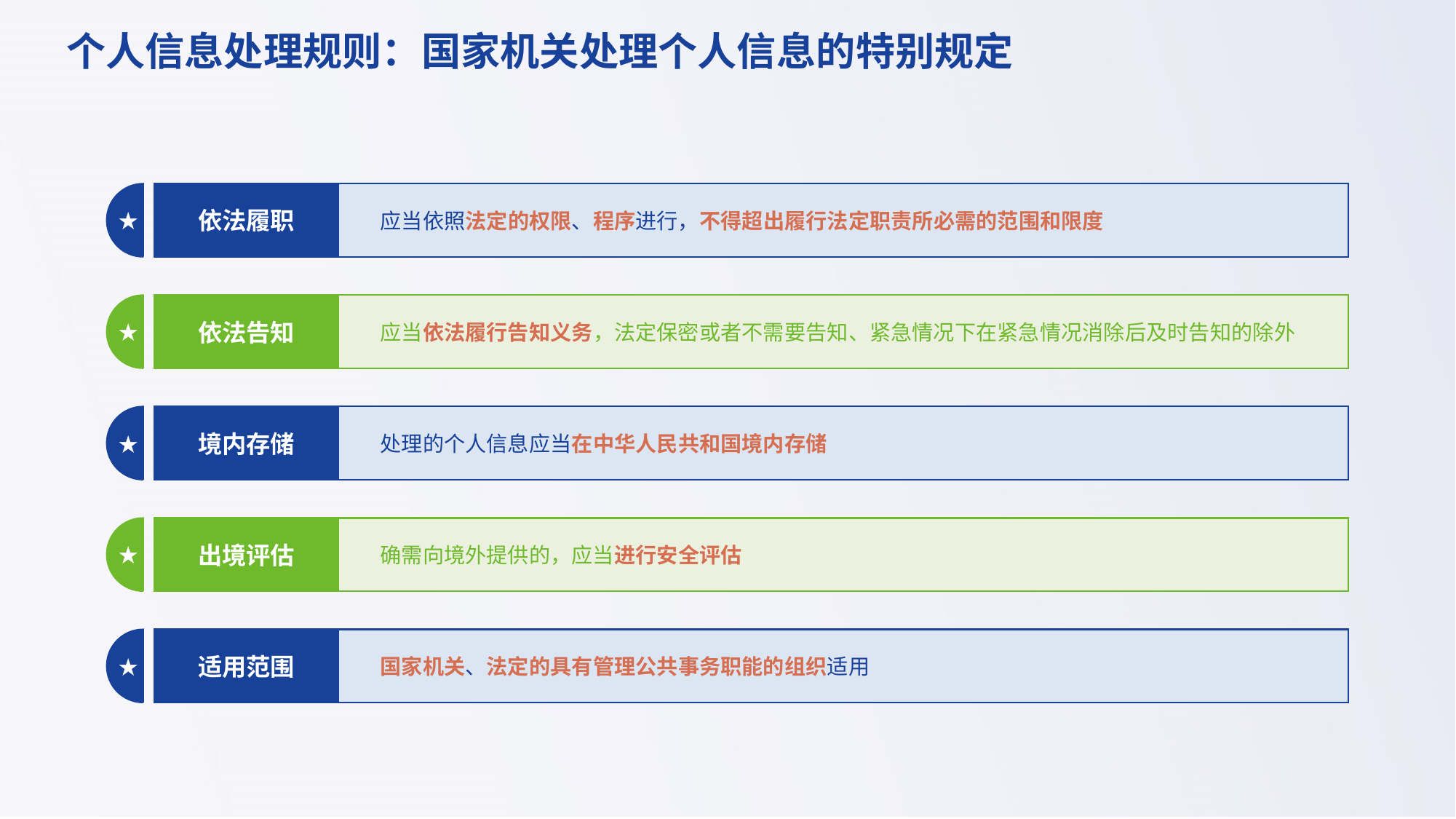

个人信息处理规则：国家机关处理个人信息的特别规定
★
依法履职
应当依照法定的权限、程序进行，不得超出履行法定职责所必需的范围和限度
★
应当依法履行告知义务，法定保密或者不需要告知、紧急情况下在紧急情况消除后及时告知的除外
依法告知
★
处理的个人信息应当在中华人民共和国境内存储
境内存储
★
确需向境外提供的，应当进行安全评估
出境评估
★
国家机关、法定的具有管理公共事务职能的组织适用
适用范围